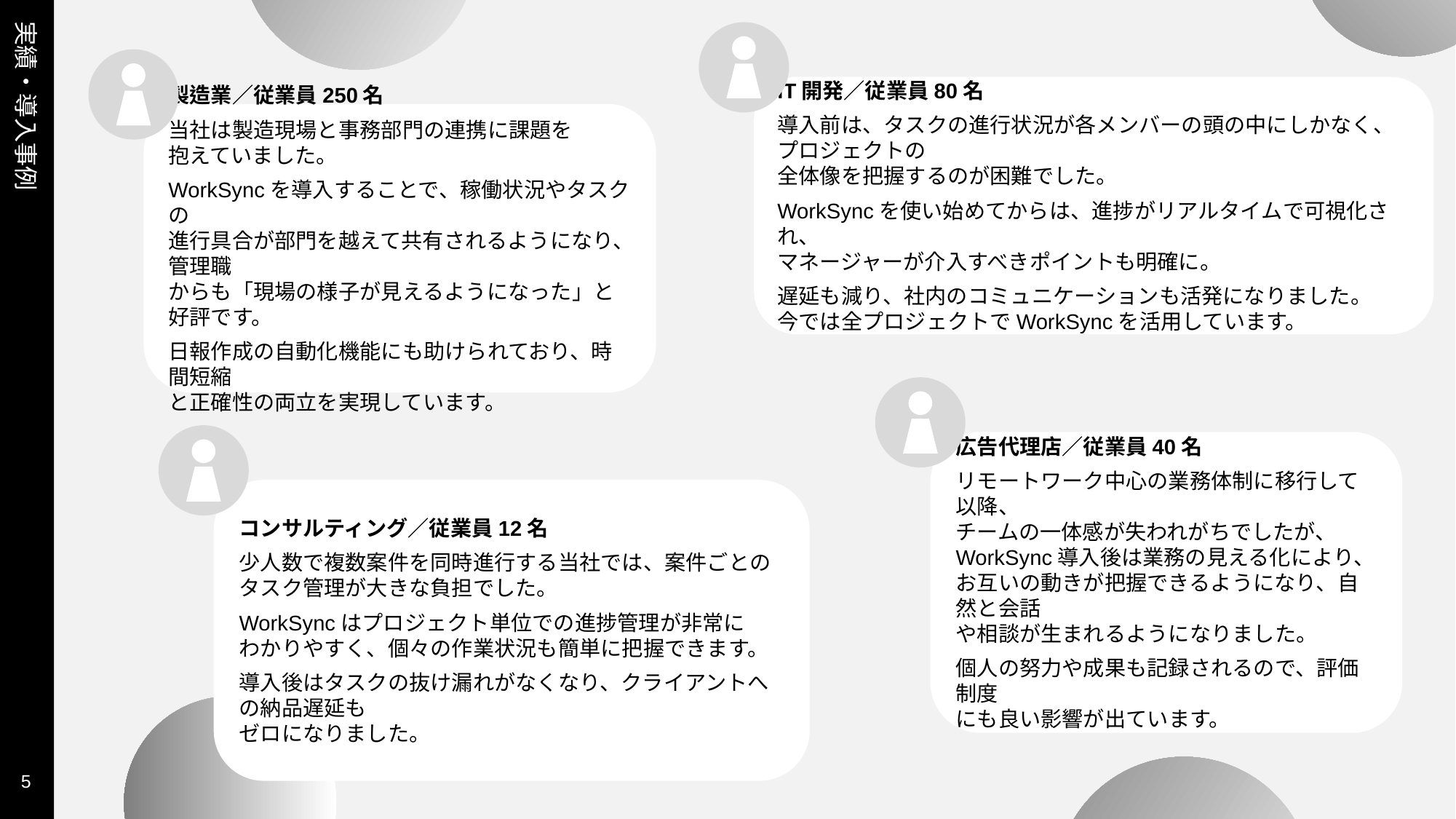

実績・導入事例

IT開発／従業員80名
導入前は、タスクの進行状況が各メンバーの頭の中にしかなく、プロジェクトの
全体像を把握するのが困難でした。
WorkSyncを使い始めてからは、進捗がリアルタイムで可視化され、
マネージャーが介入すべきポイントも明確に。
遅延も減り、社内のコミュニケーションも活発になりました。
今では全プロジェクトでWorkSyncを活用しています。
製造業／従業員250名
当社は製造現場と事務部門の連携に課題を
抱えていました。
WorkSyncを導入することで、稼働状況やタスクの
進行具合が部門を越えて共有されるようになり、管理職
からも「現場の様子が見えるようになった」と好評です。
日報作成の自動化機能にも助けられており、時間短縮
と正確性の両立を実現しています。

広告代理店／従業員40名
リモートワーク中心の業務体制に移行して以降、
チームの一体感が失われがちでしたが、
WorkSync導入後は業務の見える化により、
お互いの動きが把握できるようになり、自然と会話
や相談が生まれるようになりました。
個人の努力や成果も記録されるので、評価制度
にも良い影響が出ています。

コンサルティング／従業員12名
少人数で複数案件を同時進行する当社では、案件ごとの
タスク管理が大きな負担でした。
WorkSyncはプロジェクト単位での進捗管理が非常に
わかりやすく、個々の作業状況も簡単に把握できます。
導入後はタスクの抜け漏れがなくなり、クライアントへの納品遅延も
ゼロになりました。

5